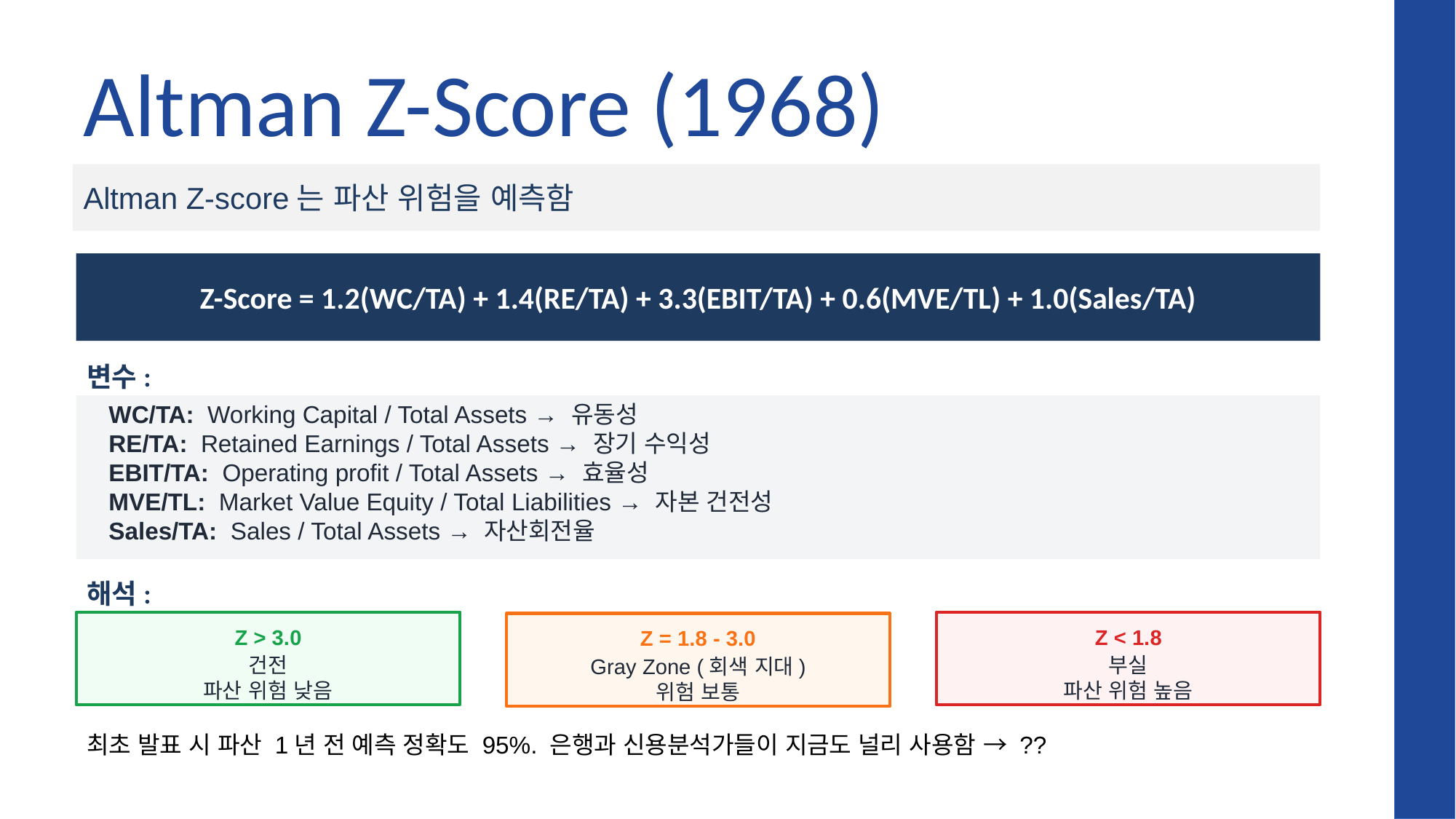

# Altman Z-Score (1968)
Altman Z-score는 파산 위험을 예측함

Z-Score = 1.2(WC/TA) + 1.4(RE/TA) + 3.3(EBIT/TA) + 0.6(MVE/TL) + 1.0(Sales/TA)
변수:

WC/TA:  Working Capital / Total Assets → 유동성
RE/TA:  Retained Earnings / Total Assets → 장기 수익성
EBIT/TA:  Operating profit / Total Assets → 효율성
MVE/TL:  Market Value Equity / Total Liabilities → 자본 건전성
Sales/TA:  Sales / Total Assets → 자산회전율
해석:

Z > 3.0
Z < 1.8
Z = 1.8 - 3.0
건전
파산 위험 낮음
부실
파산 위험 높음
Gray Zone (회색 지대)
위험 보통
최초 발표 시 파산 1년 전 예측 정확도 95%. 은행과 신용분석가들이 지금도 널리 사용함 → ??